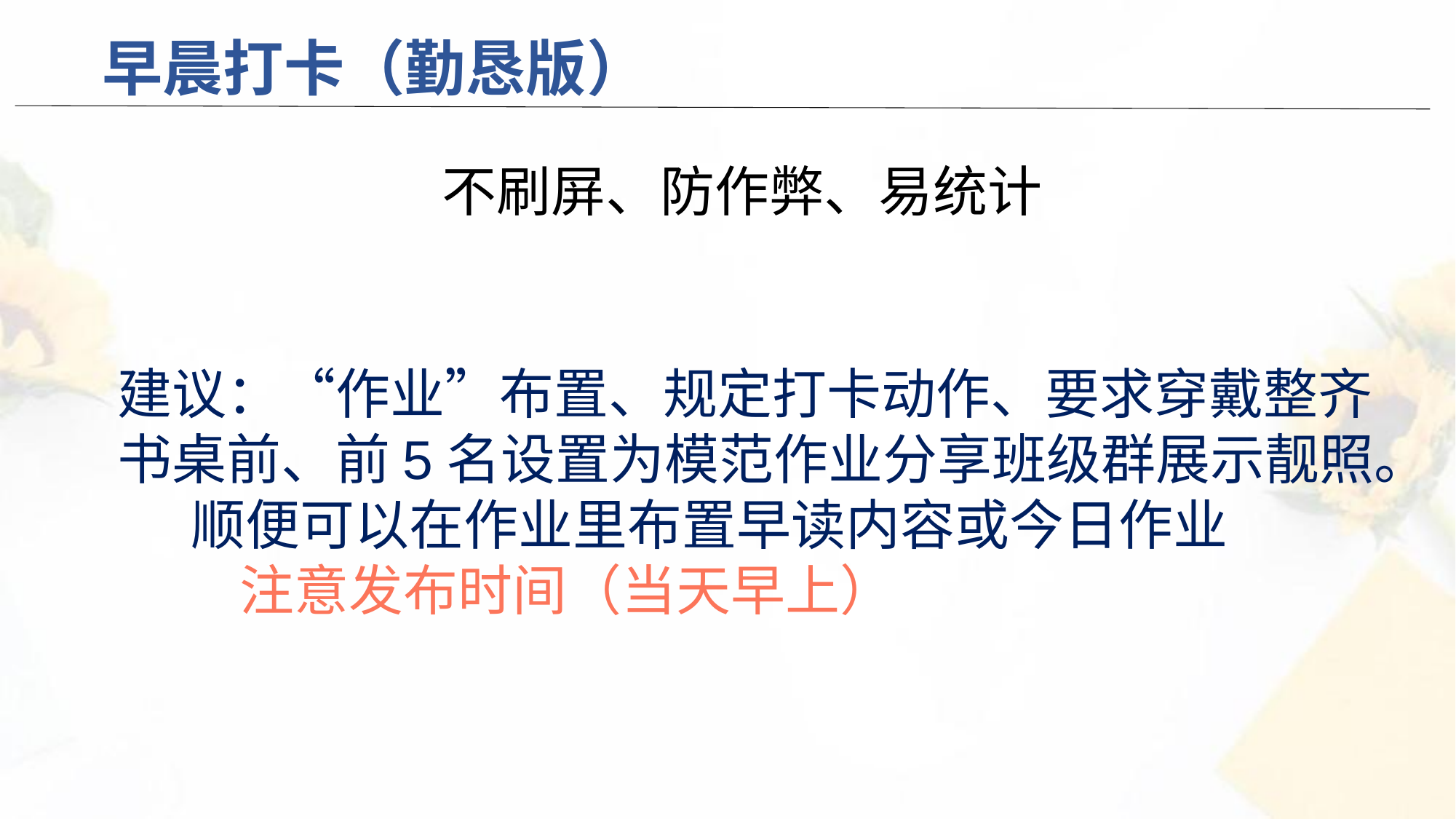

早晨打卡（勤恳版）
不刷屏、防作弊、易统计
建议：“作业”布置、规定打卡动作、要求穿戴整齐书桌前、前5名设置为模范作业分享班级群展示靓照。
     顺便可以在作业里布置早读内容或今日作业
         注意发布时间（当天早上）